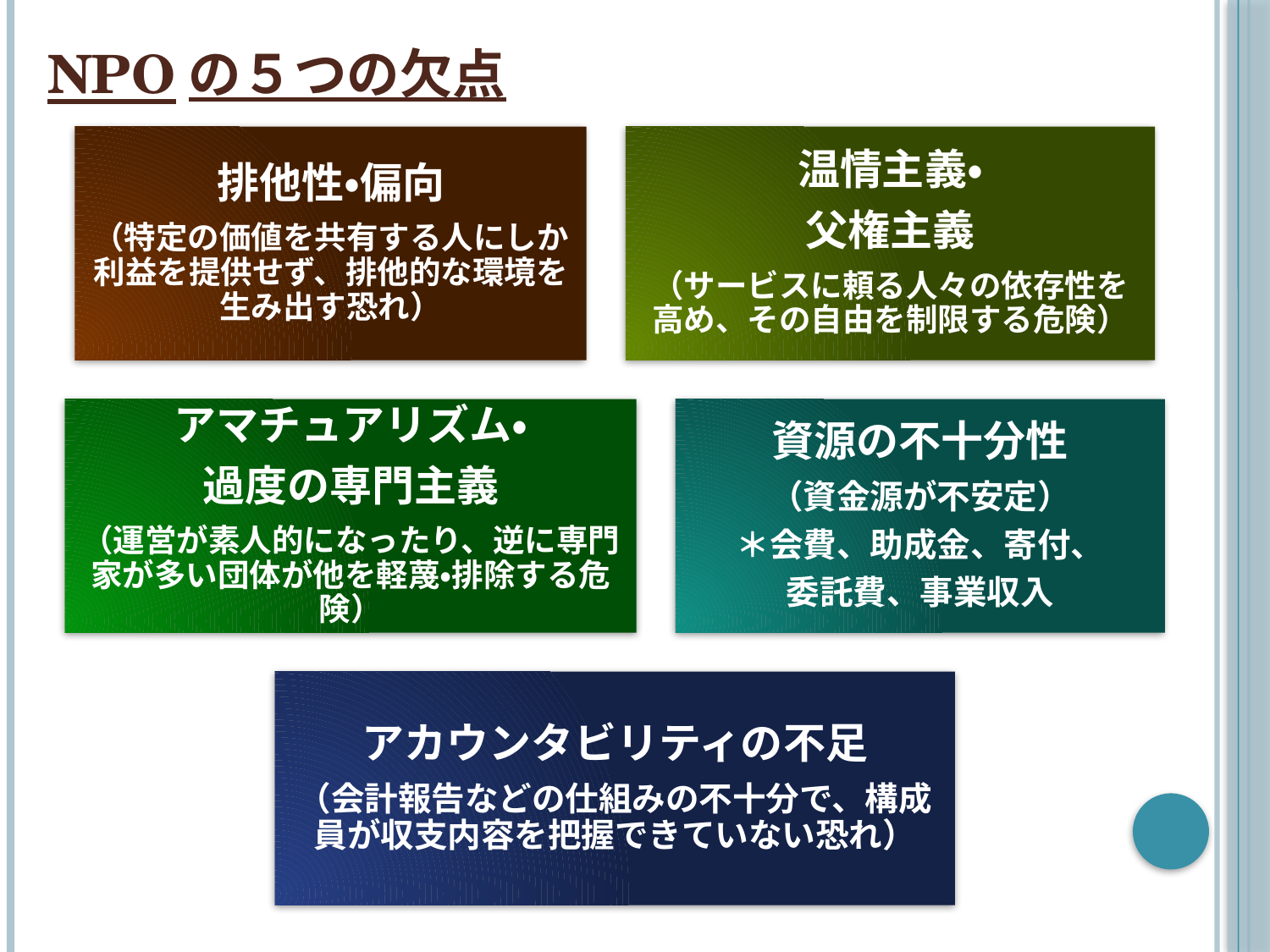

# NPOの５つの欠点
排他性・偏向
（特定の価値を共有する人にしか利益を提供せず、排他的な環境を生み出す恐れ）
温情主義・
父権主義
（サービスに頼る人々の依存性を高め、その自由を制限する危険）
アマチュアリズム・
過度の専門主義
（運営が素人的になったり、逆に専門家が多い団体が他を軽蔑・排除する危険）
資源の不十分性
（資金源が不安定）
＊会費、助成金、寄付、
委託費、事業収入
アカウンタビリティの不足
（会計報告などの仕組みの不十分で、構成員が収支内容を把握できていない恐れ）